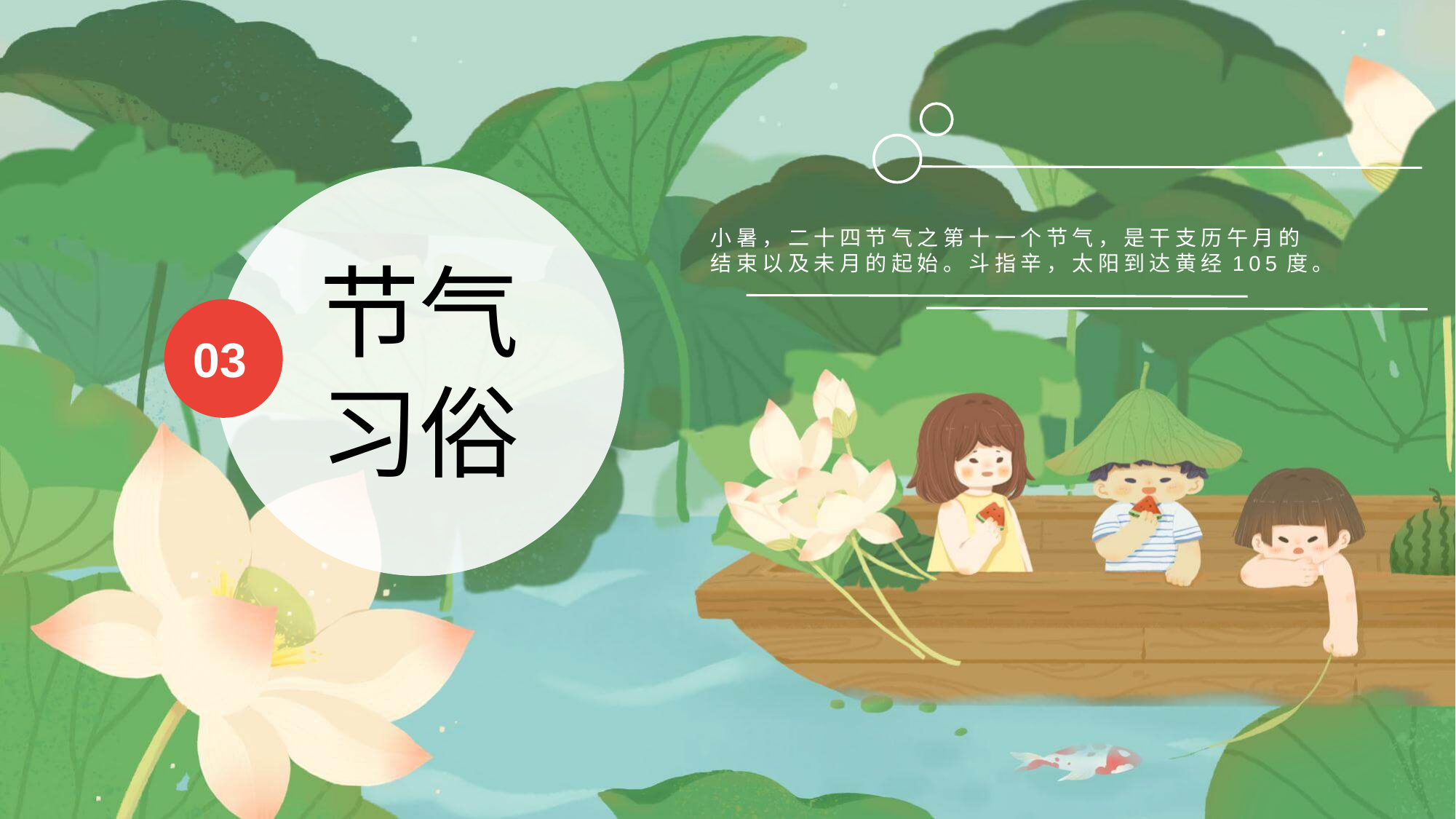

小暑，二十四节气之第十一个节气，是干支历午月的结束以及未月的起始。斗指辛，太阳到达黄经105度。
节气习俗

03